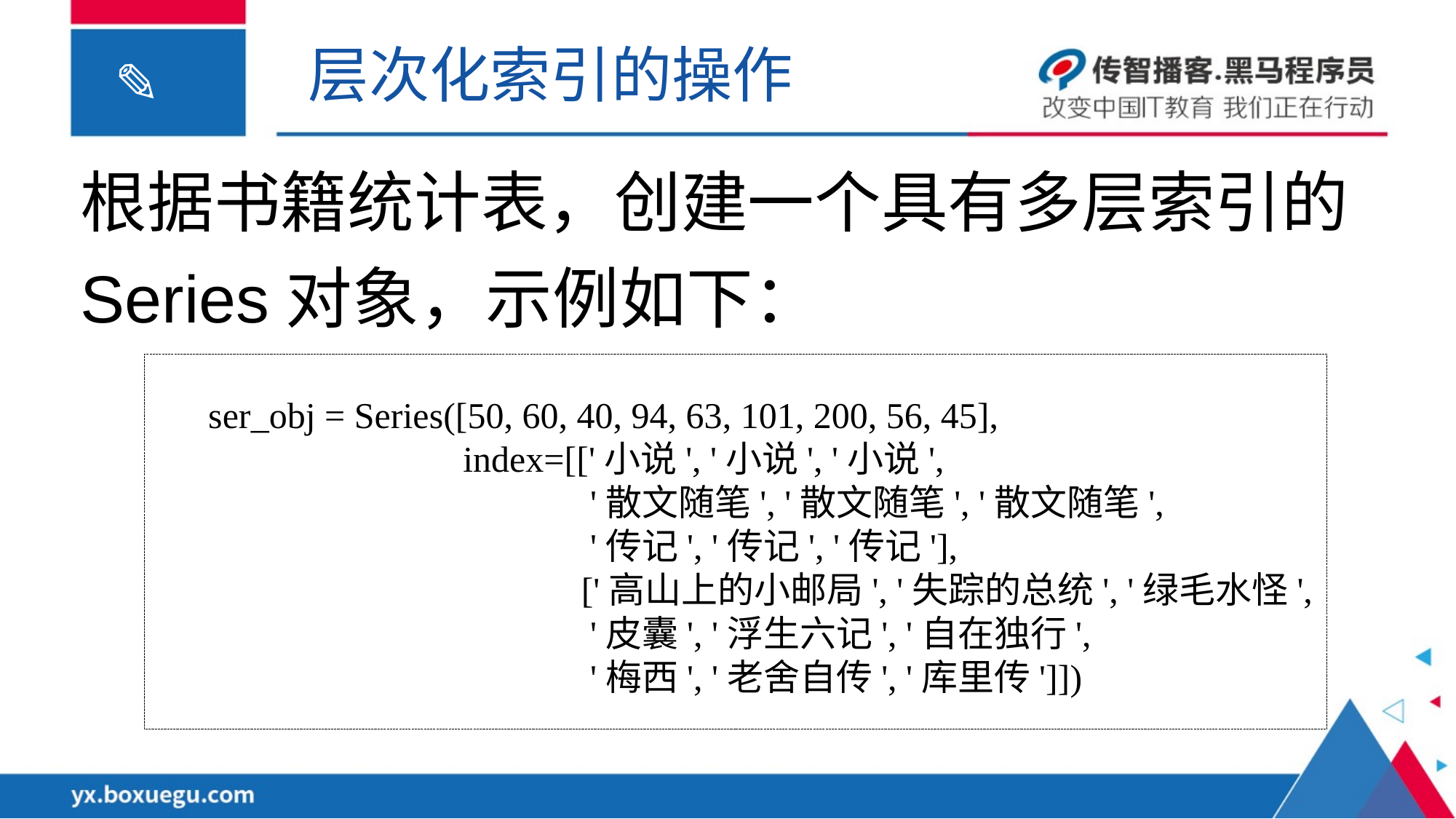

层次化索引的操作
根据书籍统计表，创建一个具有多层索引的Series对象，示例如下：

ser_obj = Series([50, 60, 40, 94, 63, 101, 200, 56, 45],
                            index=[['小说', '小说', '小说',
                                          '散文随笔', '散文随笔', '散文随笔',
	                     	      '传记', '传记', '传记'],
	                    	     ['高山上的小邮局', '失踪的总统', '绿毛水怪',
	                     	      '皮囊', '浮生六记', '自在独行',
	                     	      '梅西', '老舍自传', '库里传']])